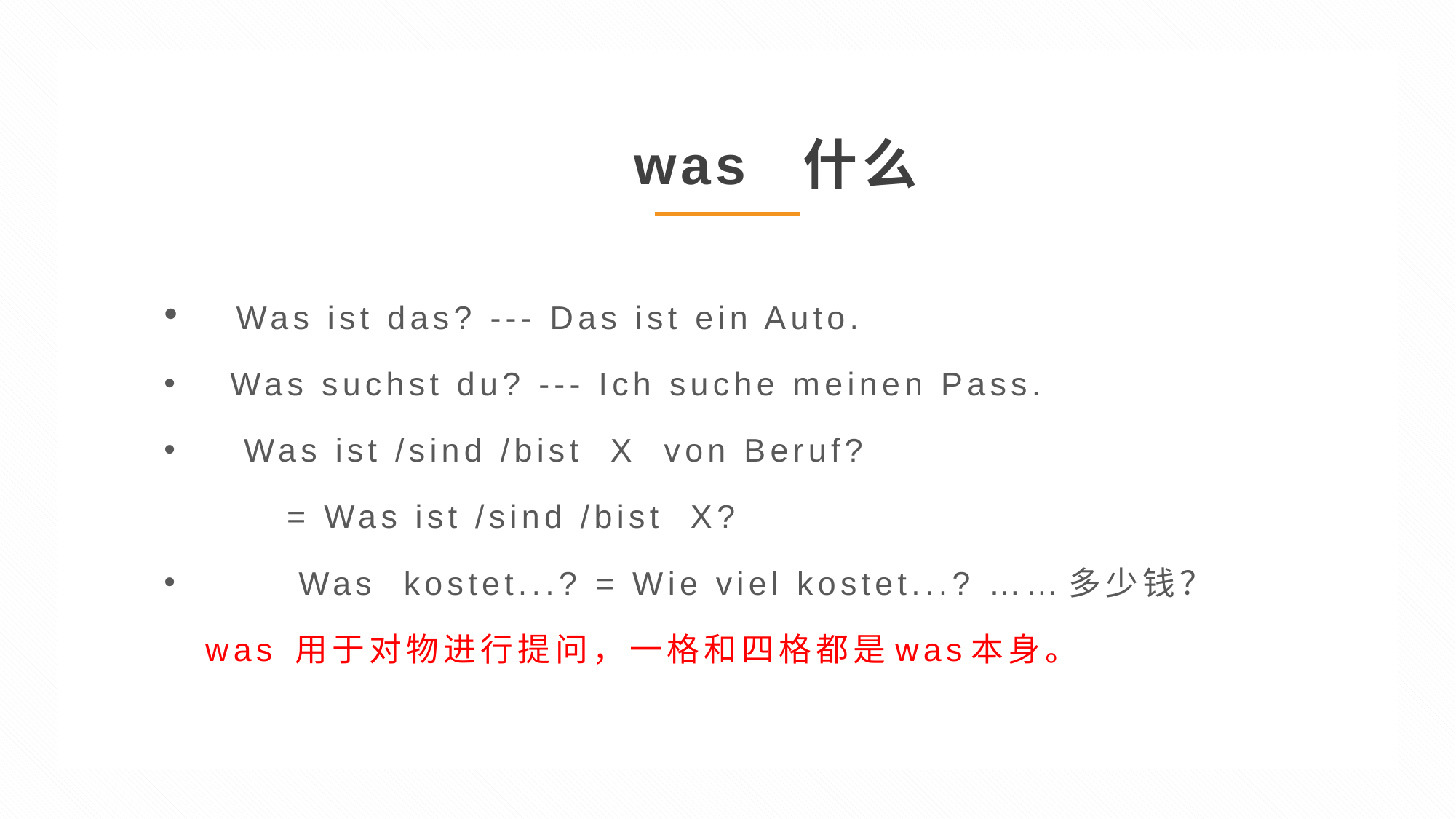

was  什么

   　Was ist das? --- Das ist ein Auto.
  Was suchst du? --- Ich suche meinen Pass.
   Was ist /sind /bist  X  von Beruf?
         = Was ist /sind /bist  X?
       Was  kostet...? = Wie viel kostet...? ……多少钱？
　was 用于对物进行提问，一格和四格都是was本身。